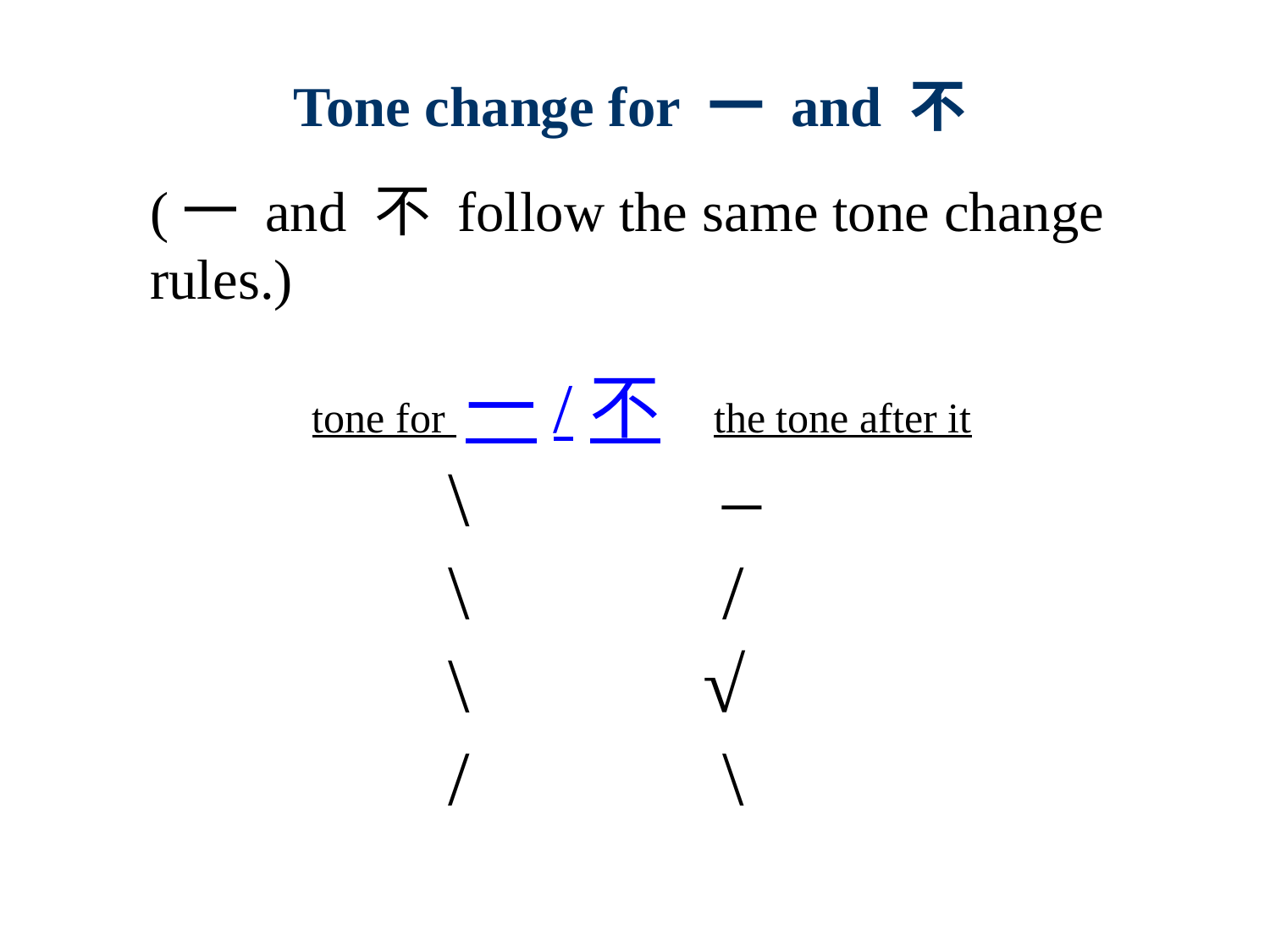

# Tone change for 一 and 不
(一 and 不 follow the same tone change rules.)

 tone for 一/不  the tone after it
        \             –
        \             /
        \            √
        /             \